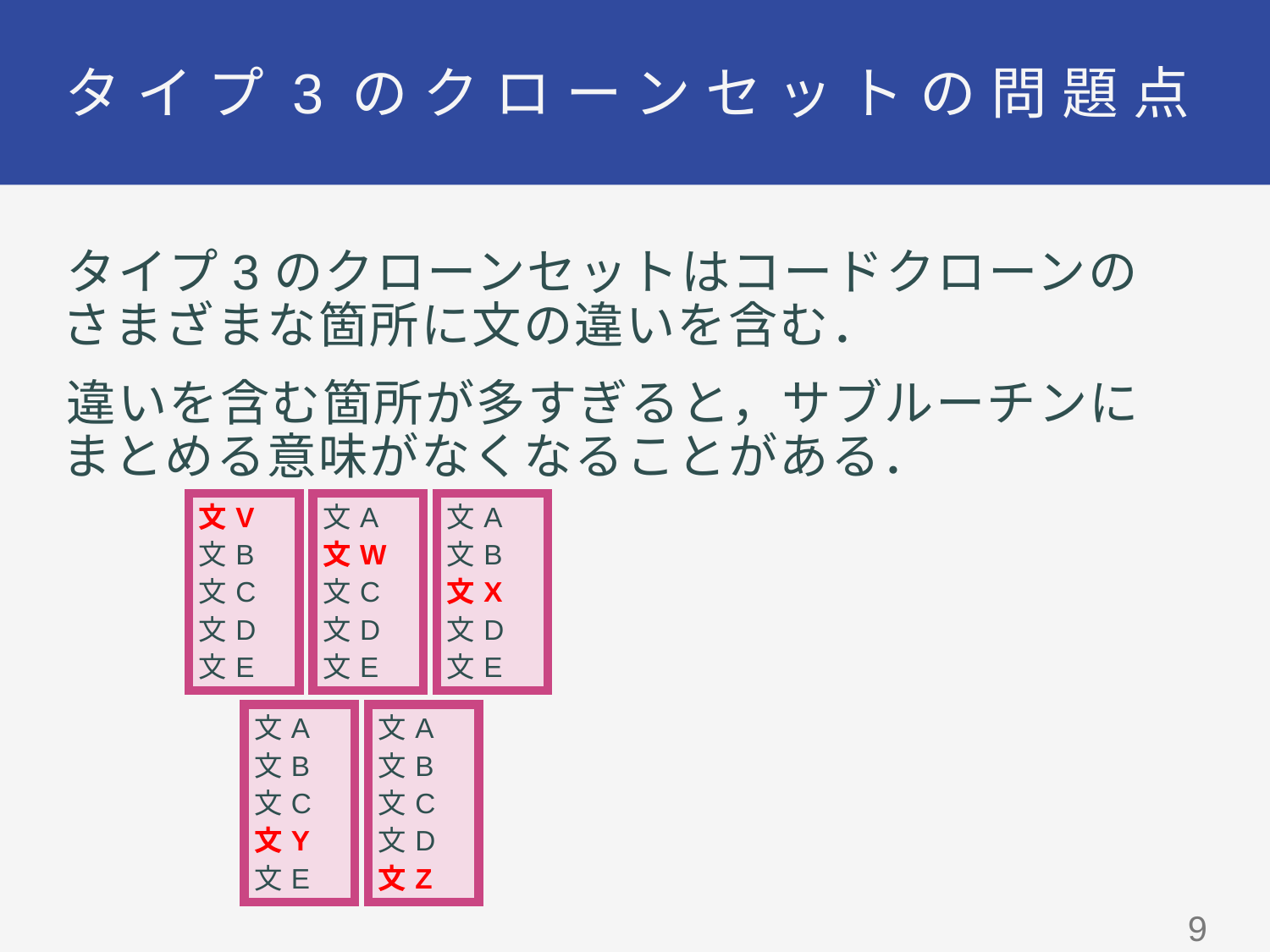

# タイプ3のクローンセットの問題点
タイプ3のクローンセットはコードクローンの
さまざまな箇所に文の違いを含む．
違いを含む箇所が多すぎると，サブルーチンに
まとめる意味がなくなることがある．
文V
文B
文C
文D
文E
文A
文W
文C
文D
文E
文A
文B
文X
文D
文E
文A
文B
文C
文Y
文E
文A
文B
文C
文D
文Z
9